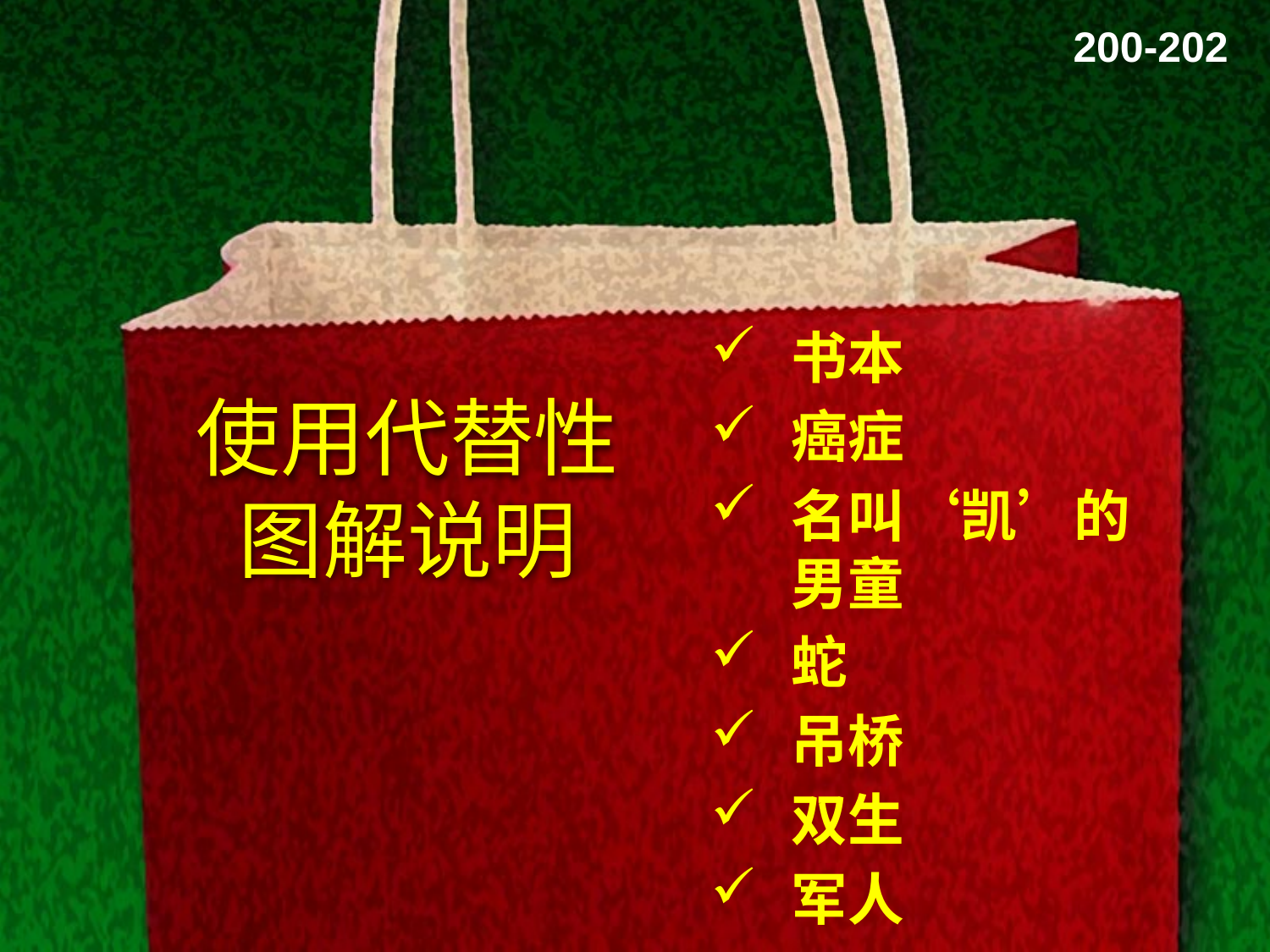

200-202
# 使用代替性 图解说明
书本
癌症
名叫‘凯’的男童
蛇
吊桥
双生
军人